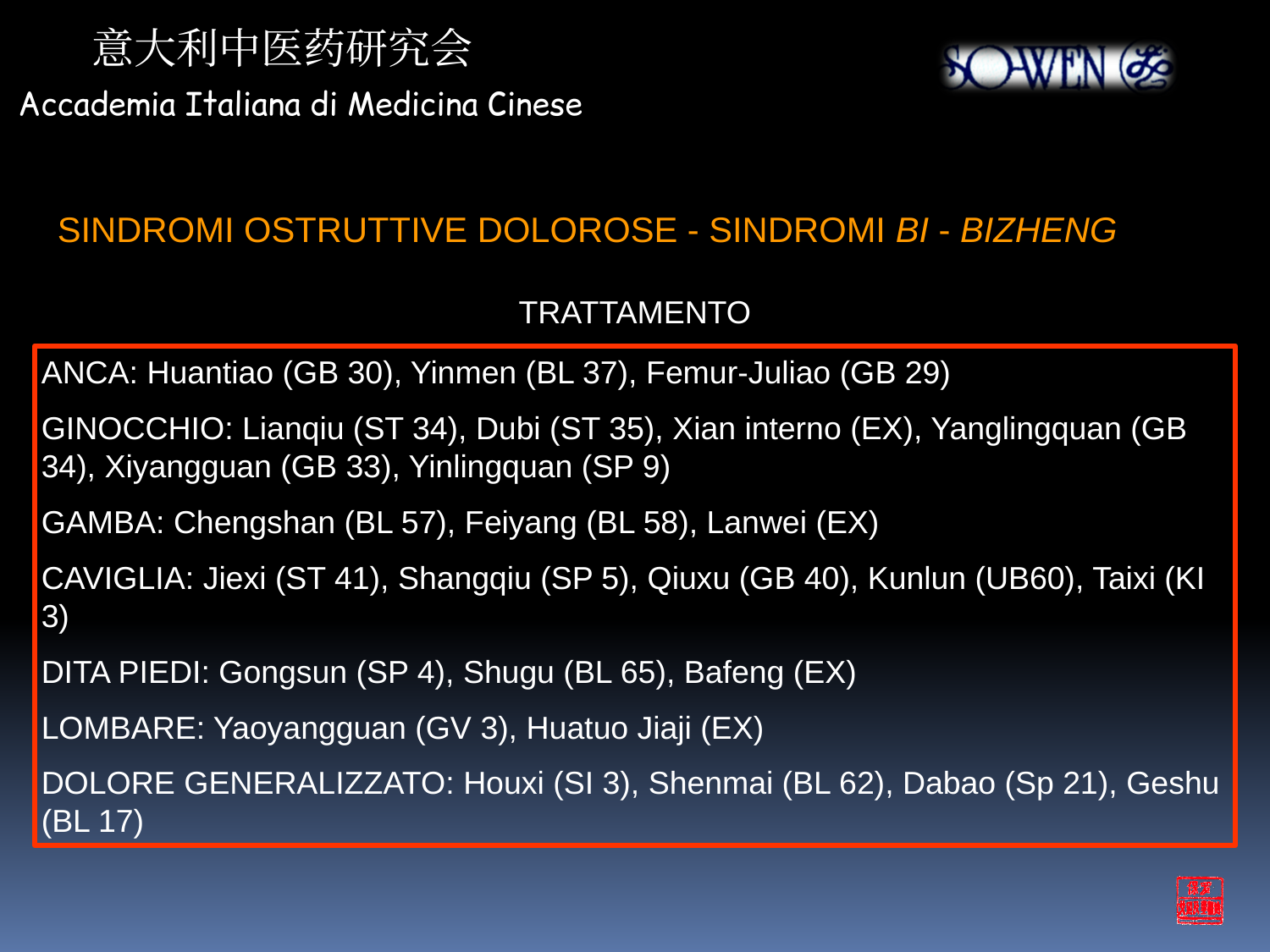

意大利中医药研究会
Accademia Italiana di Medicina Cinese
SINDROMI OSTRUTTIVE DOLOROSE - SINDROMI BI - BIZHENG
TRATTAMENTO
ANCA: Huantiao (GB 30), Yinmen (BL 37), Femur-Juliao (GB 29)
GINOCCHIO: Lianqiu (ST 34), Dubi (ST 35), Xian interno (EX), Yanglingquan (GB 34), Xiyangguan (GB 33), Yinlingquan (SP 9)
GAMBA: Chengshan (BL 57), Feiyang (BL 58), Lanwei (EX)
CAVIGLIA: Jiexi (ST 41), Shangqiu (SP 5), Qiuxu (GB 40), Kunlun (UB60), Taixi (KI 3)
DITA PIEDI: Gongsun (SP 4), Shugu (BL 65), Bafeng (EX)
LOMBARE: Yaoyangguan (GV 3), Huatuo Jiaji (EX)
DOLORE GENERALIZZATO: Houxi (SI 3), Shenmai (BL 62), Dabao (Sp 21), Geshu (BL 17)